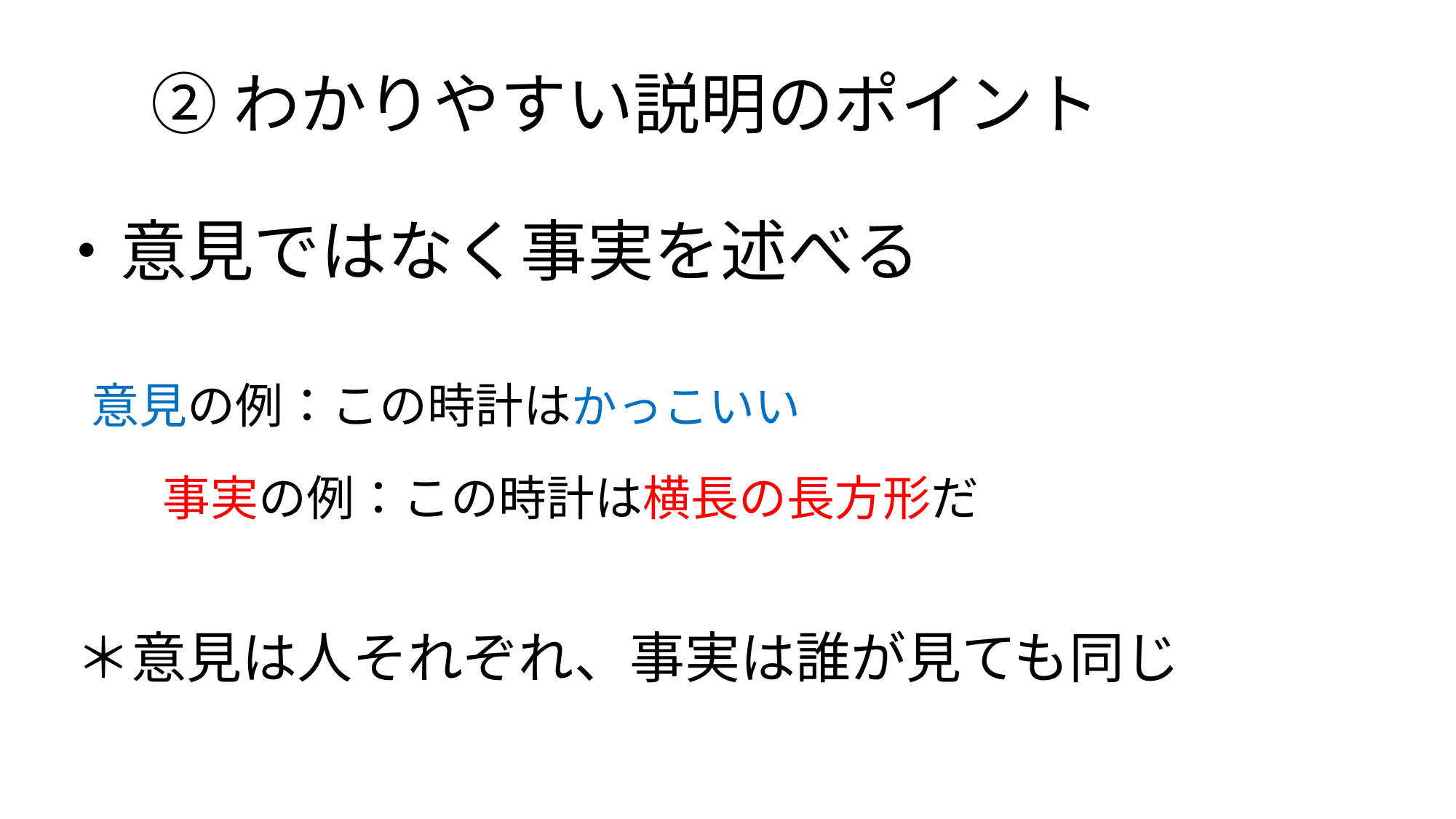

# ②わかりやすい説明のポイント
・意見ではなく事実を述べる
意見の例：この時計はかっこいい
事実の例：この時計は横長の長方形だ
＊意見は人それぞれ、事実は誰が見ても同じ